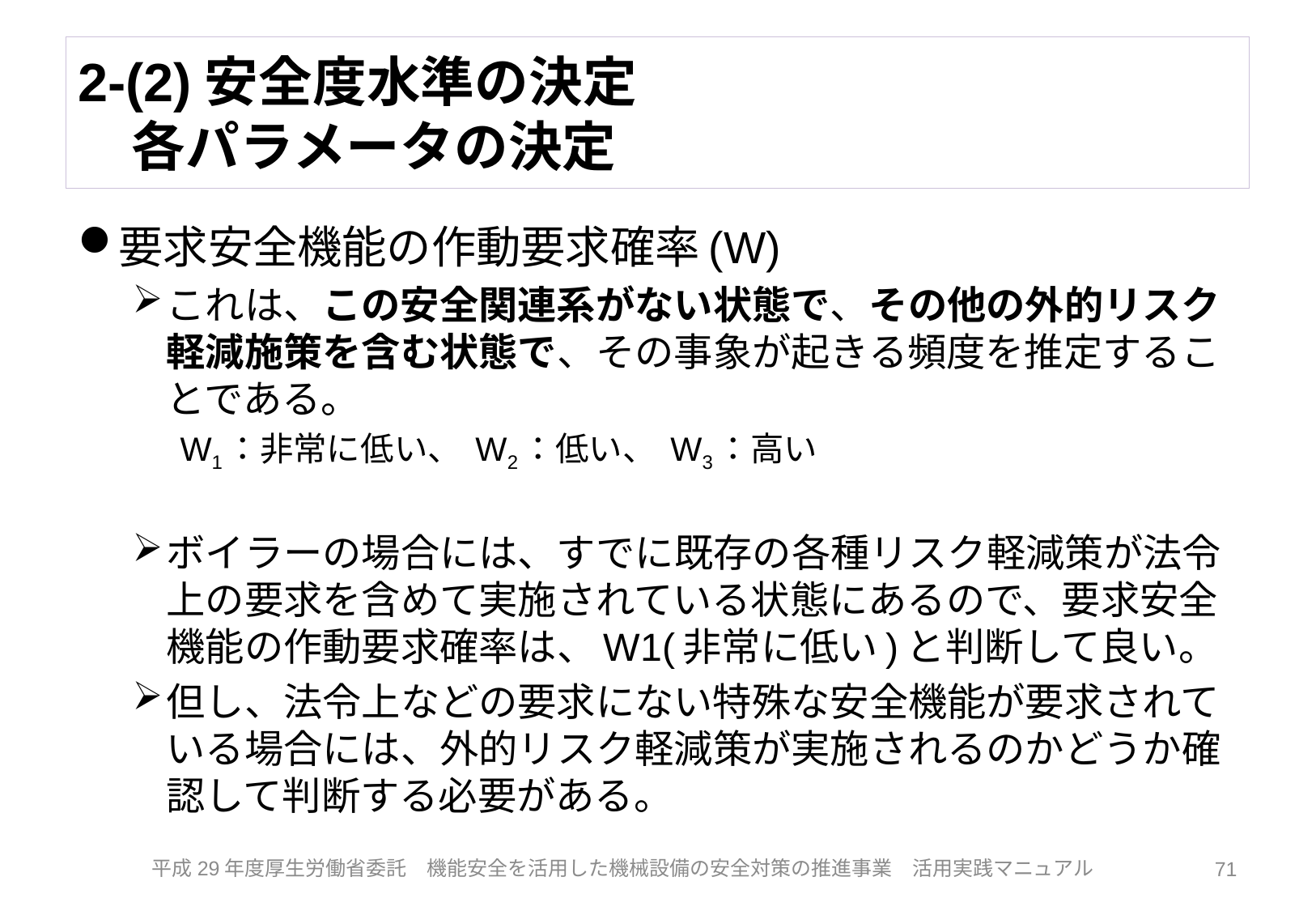

# 2-(2)安全度水準の決定 　各パラメータの決定
要求安全機能の作動要求確率(W)
これは、この安全関連系がない状態で、その他の外的リスク軽減施策を含む状態で、その事象が起きる頻度を推定することである。
W1：非常に低い、 W2：低い、 W3：高い

ボイラーの場合には、すでに既存の各種リスク軽減策が法令上の要求を含めて実施されている状態にあるので、要求安全機能の作動要求確率は、W1(非常に低い)と判断して良い。
但し、法令上などの要求にない特殊な安全機能が要求されている場合には、外的リスク軽減策が実施されるのかどうか確認して判断する必要がある。

71
平成29年度厚生労働省委託　機能安全を活用した機械設備の安全対策の推進事業　活用実践マニュアル